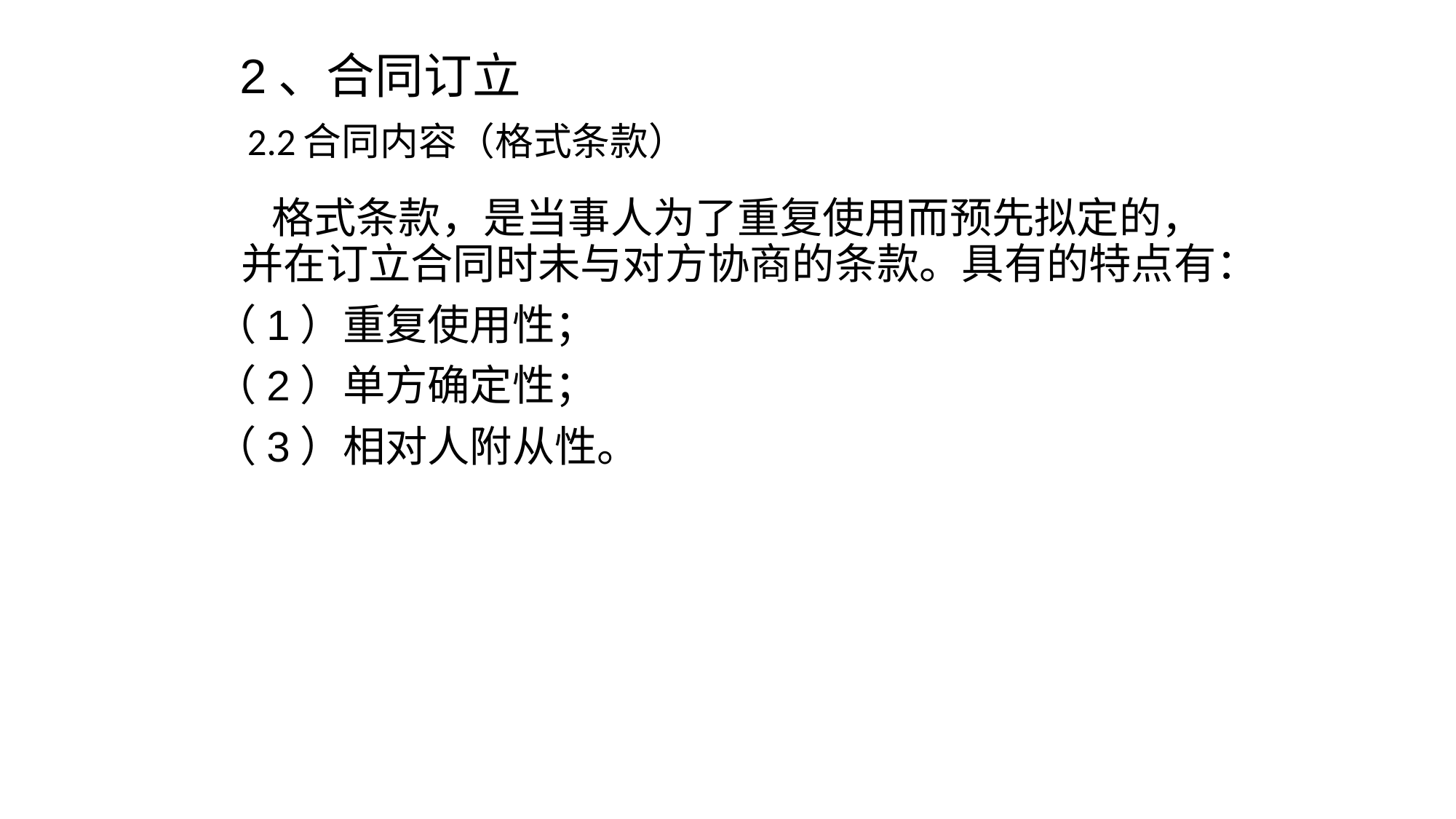

2、合同订立
# 2.2合同内容（格式条款）
     格式条款，是当事人为了重复使用而预先拟定的，并在订立合同时未与对方协商的条款。具有的特点有：
（1）重复使用性；
（2）单方确定性；
（3）相对人附从性。